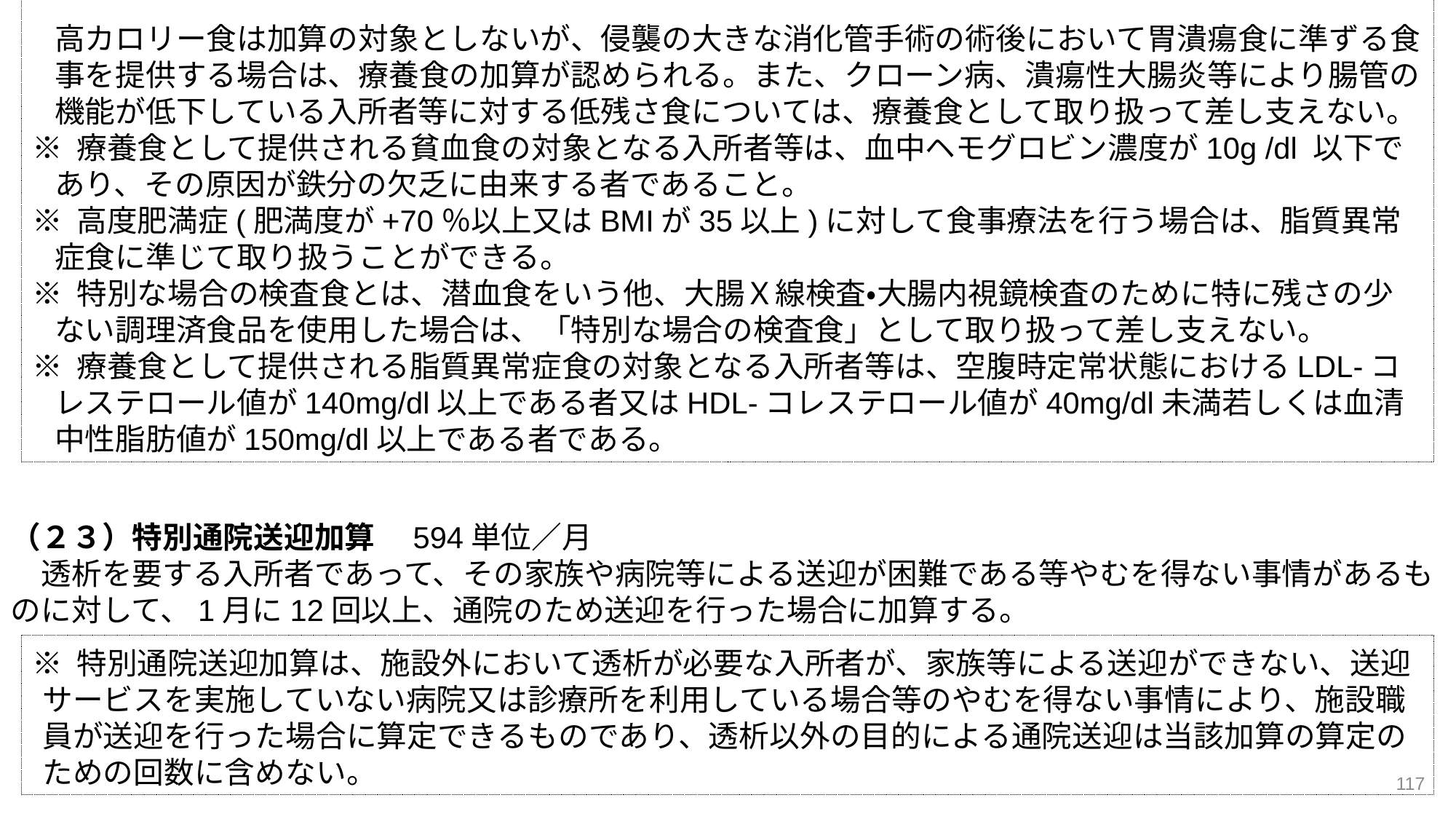

高カロリー食は加算の対象としないが、侵襲の大きな消化管手術の術後において胃潰瘍食に準ずる食事を提供する場合は、療養食の加算が認められる。また、クローン病、潰瘍性大腸炎等により腸管の機能が低下している入所者等に対する低残さ食については、療養食として取り扱って差し支えない。
※ 療養食として提供される貧血食の対象となる入所者等は、血中ヘモグロビン濃度が10g /dl 以下であり、その原因が鉄分の欠乏に由来する者であること。
※ 高度肥満症(肥満度が+70％以上又はBMIが35以上)に対して食事療法を行う場合は、脂質異常症食に準じて取り扱うことができる。
※ 特別な場合の検査食とは、潜血食をいう他、大腸Ｘ線検査・大腸内視鏡検査のために特に残さの少ない調理済食品を使用した場合は、「特別な場合の検査食」として取り扱って差し支えない。
※ 療養食として提供される脂質異常症食の対象となる入所者等は、空腹時定常状態におけるLDL-コレステロール値が140mg/dl以上である者又はHDL-コレステロール値が40mg/dl未満若しくは血清中性脂肪値が150mg/dl以上である者である。
（２３）特別通院送迎加算　594単位／月
　透析を要する入所者であって、その家族や病院等による送迎が困難である等やむを得ない事情があるものに対して、1月に12回以上、通院のため送迎を行った場合に加算する。
※ 特別通院送迎加算は、施設外において透析が必要な入所者が、家族等による送迎ができない、送迎サービスを実施していない病院又は診療所を利用している場合等のやむを得ない事情により、施設職員が送迎を行った場合に算定できるものであり、透析以外の目的による通院送迎は当該加算の算定のための回数に含めない。
117